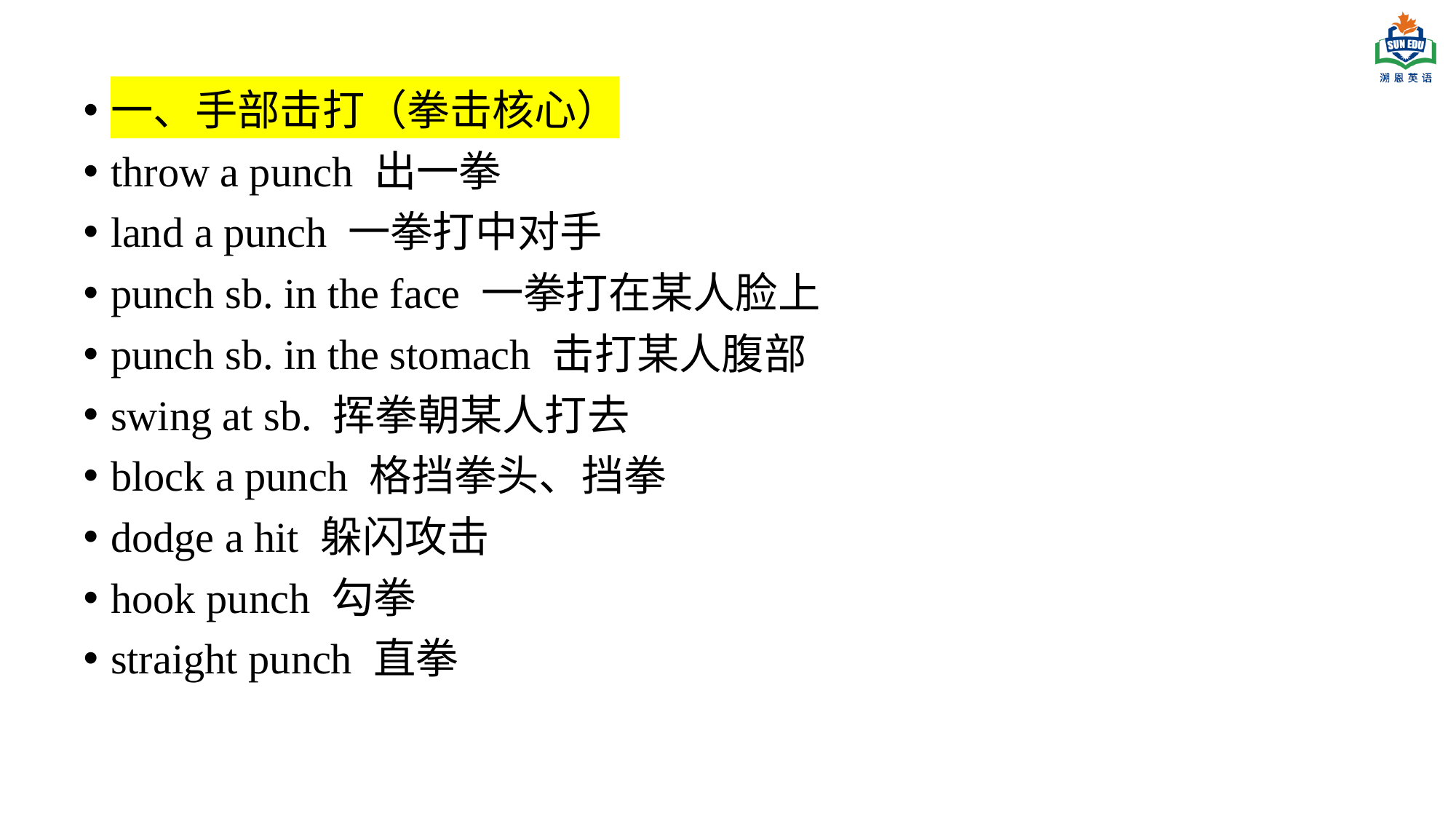

一、手部击打（拳击核心）
throw a punch 出一拳
land a punch 一拳打中对手
punch sb. in the face 一拳打在某人脸上
punch sb. in the stomach 击打某人腹部
swing at sb. 挥拳朝某人打去
block a punch 格挡拳头、挡拳
dodge a hit 躲闪攻击
hook punch 勾拳
straight punch 直拳